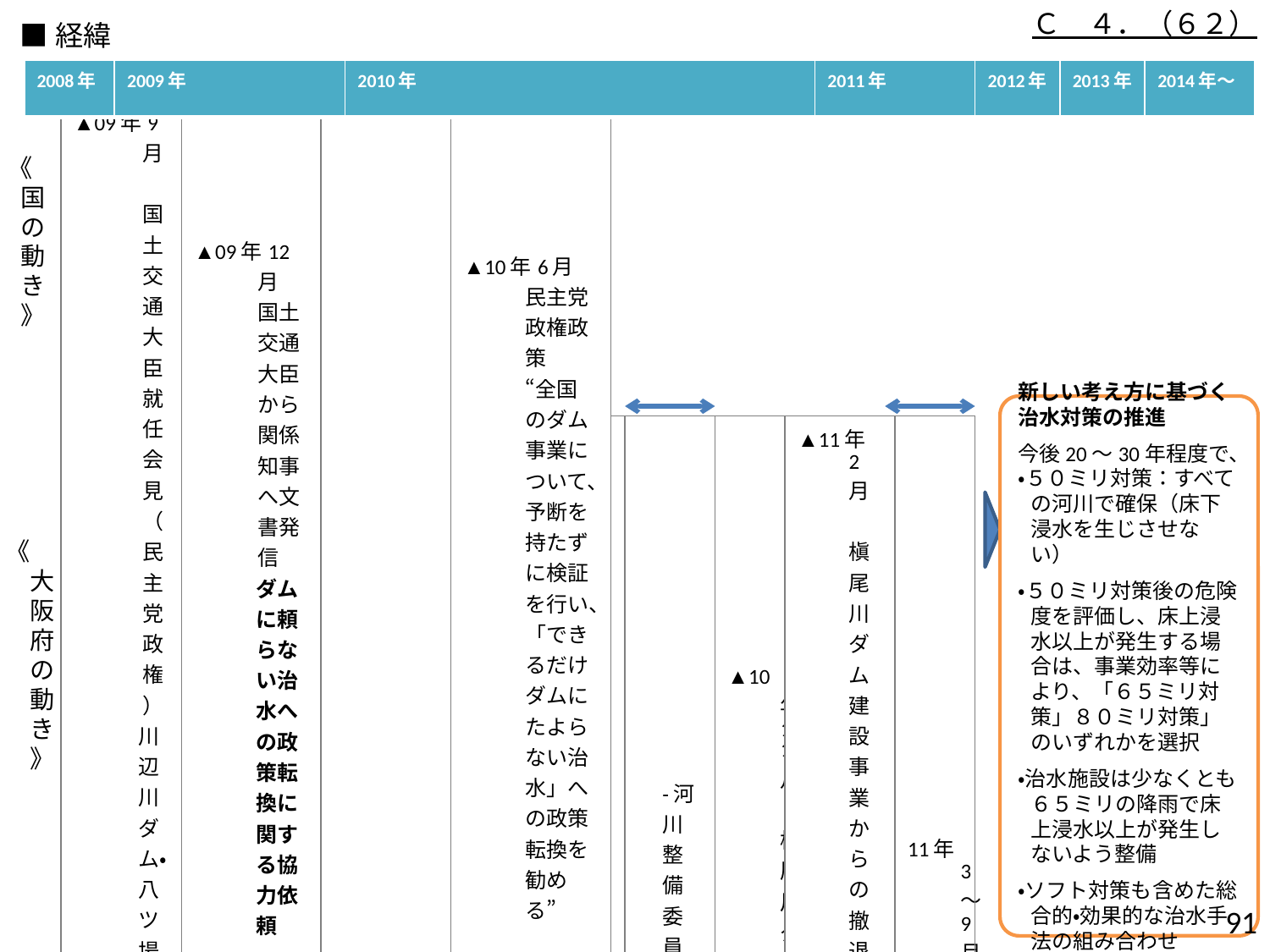

Ｃ　４．（６２）
■経緯
| 2008年 | 2009年 | 2010年 | 2011年 | 2012年 | 2013年 | 2014年～ |
| --- | --- | --- | --- | --- | --- | --- |
| ▲09年9月　国土交通大臣就任会見（民主党政権） 川辺川ダム・八ツ場ダムの建設中止を表明 | ▲09年12月　国土交通大臣から関係知事へ文書発信 ダムに頼らない治水への政策転換に関する協力依頼 |  | ▲10年6月　民主党政権政策　“全国のダム事業について、予断を持たずに検証を行い、「できるだけダムにたよらない治水」への政策転換を勧める” |
| --- | --- | --- | --- |
《国の動き》
新しい考え方に基づく
治水対策の推進
今後20～30年程度で、
・５０ミリ対策：すべての河川で確保（床下浸水を生じさせない）
・５０ミリ対策後の危険度を評価し、床上浸水以上が発生する場合は、事業効率等により、「６５ミリ対策」８０ミリ対策」のいずれかを選択
・治水施設は少なくとも６５ミリの降雨で床上浸水以上が発生しないよう整備
・ソフト対策も含めた総合的・効果的な治水手法の組み合わせ
| ▲09年5月　槇尾川ダム本体工事着工 |  | ▲10年2月 知事指示により、槇尾川ダム本体工事休止 | ▲10年6月　府河川整備委員会　「今後の治水の進め方」策定 今後20から30年程度で目指す治水対策の進め方について提示 　・地先の危険度評価 　・河川毎の総合的・効果的な治水手法の組み合わせ（流出抑制／治水施設の保全・整備／耐水型都市づくり／情報伝達・避難）　 ・今後10年間の行動計画作成 | -河川整備委員会における検証 -法的リスクの検討 -議会・地元市・住民などへの説明、意見交換 | ▲10年11月　槇尾川ダムについて、河川整備委員会で意見まとまらず知事へ各委員からの意見書を手交 | ▲11年2月　槇尾川ダム建設事業からの撤退決定（知事判断。着工済みダムからの撤退は全国初） 河川改修案とダム案のいずれも治水効果が同程度として、ダム中止を政治判断 | 11年3～9月　安威川ダム：河川整備委員会で治水手法はダム案・現計画が妥当 |
| --- | --- | --- | --- | --- | --- | --- | --- |

《大阪府の動き》
91